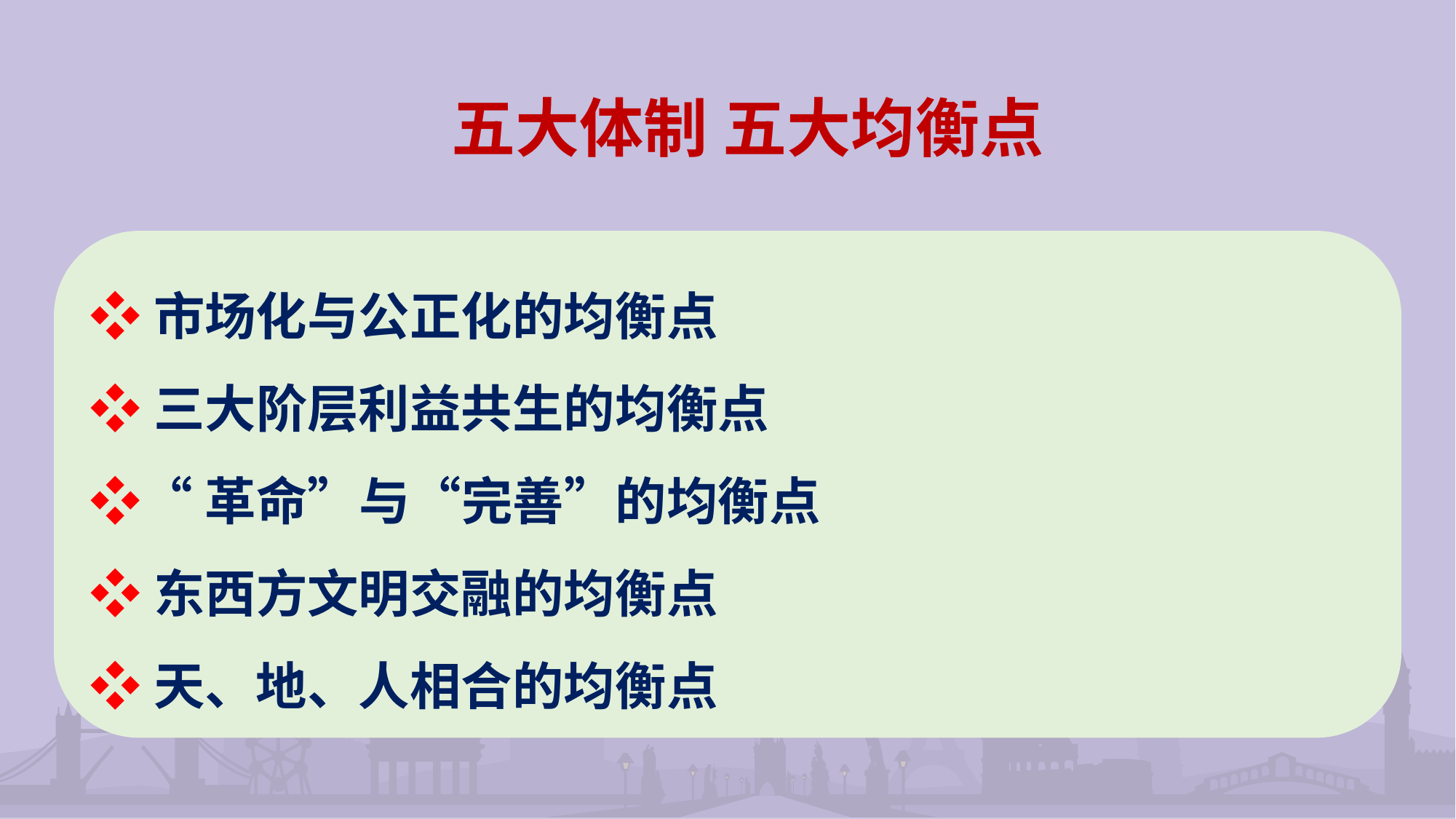

五大体制 五大均衡点
❖市场化与公正化的均衡点
❖三大阶层利益共生的均衡点
❖“革命”与“完善”的均衡点
❖东西方文明交融的均衡点
❖天、地、人相合的均衡点